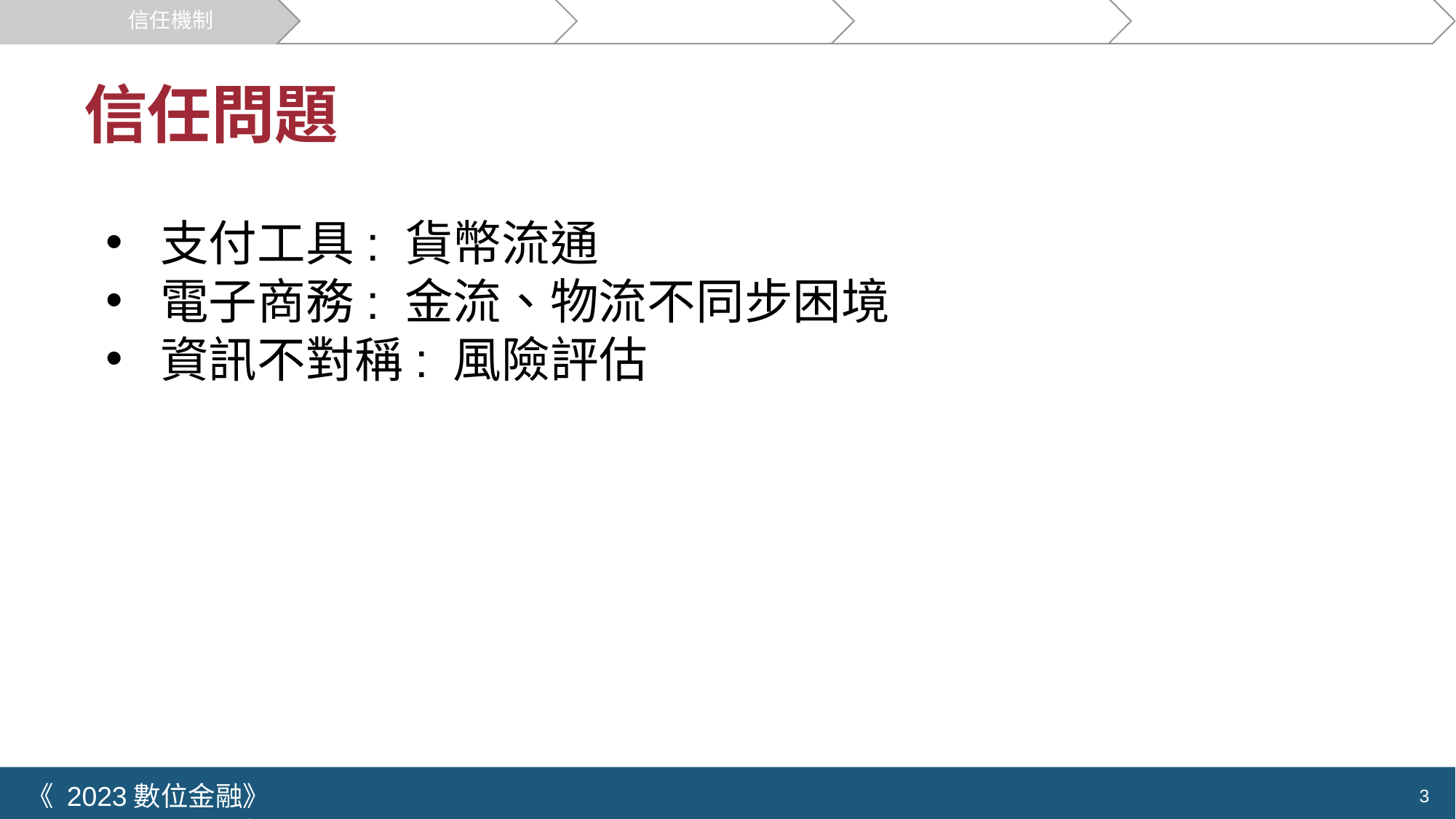

信任機制

第三方支付的運作

創新模式

市場與案例

機會與挑戰
# 信任問題
支付工具: 貨幣流通
電子商務: 金流、物流不同步困境
資訊不對稱: 風險評估

《 2023數位金融》                                                                                                                                             	NYCU.IIM.IEBI Lab

3